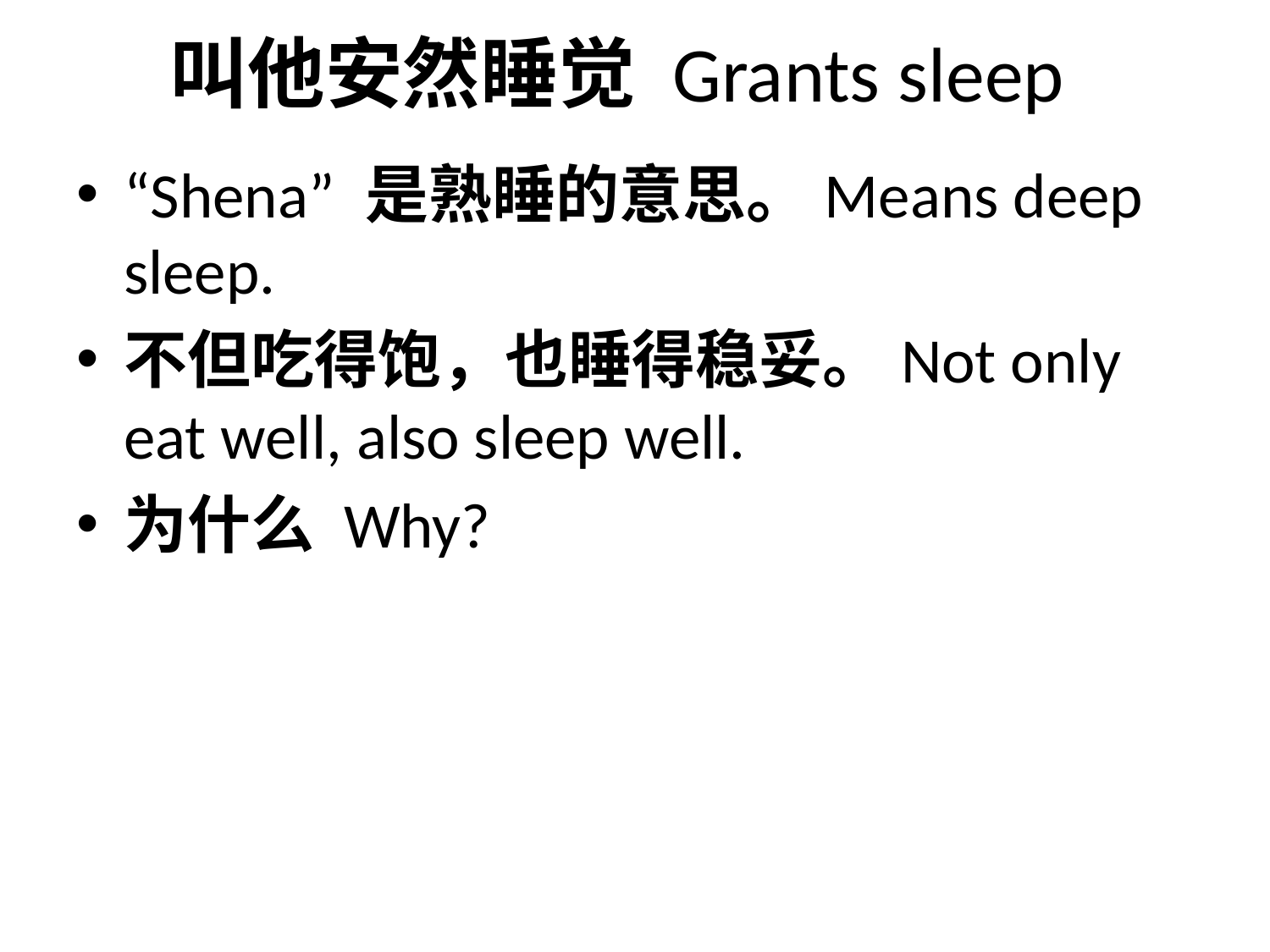

# 叫他安然睡觉 Grants sleep
“Shena” 是熟睡的意思。Means deep sleep.
不但吃得饱，也睡得稳妥。Not only eat well, also sleep well.
为什么 Why?